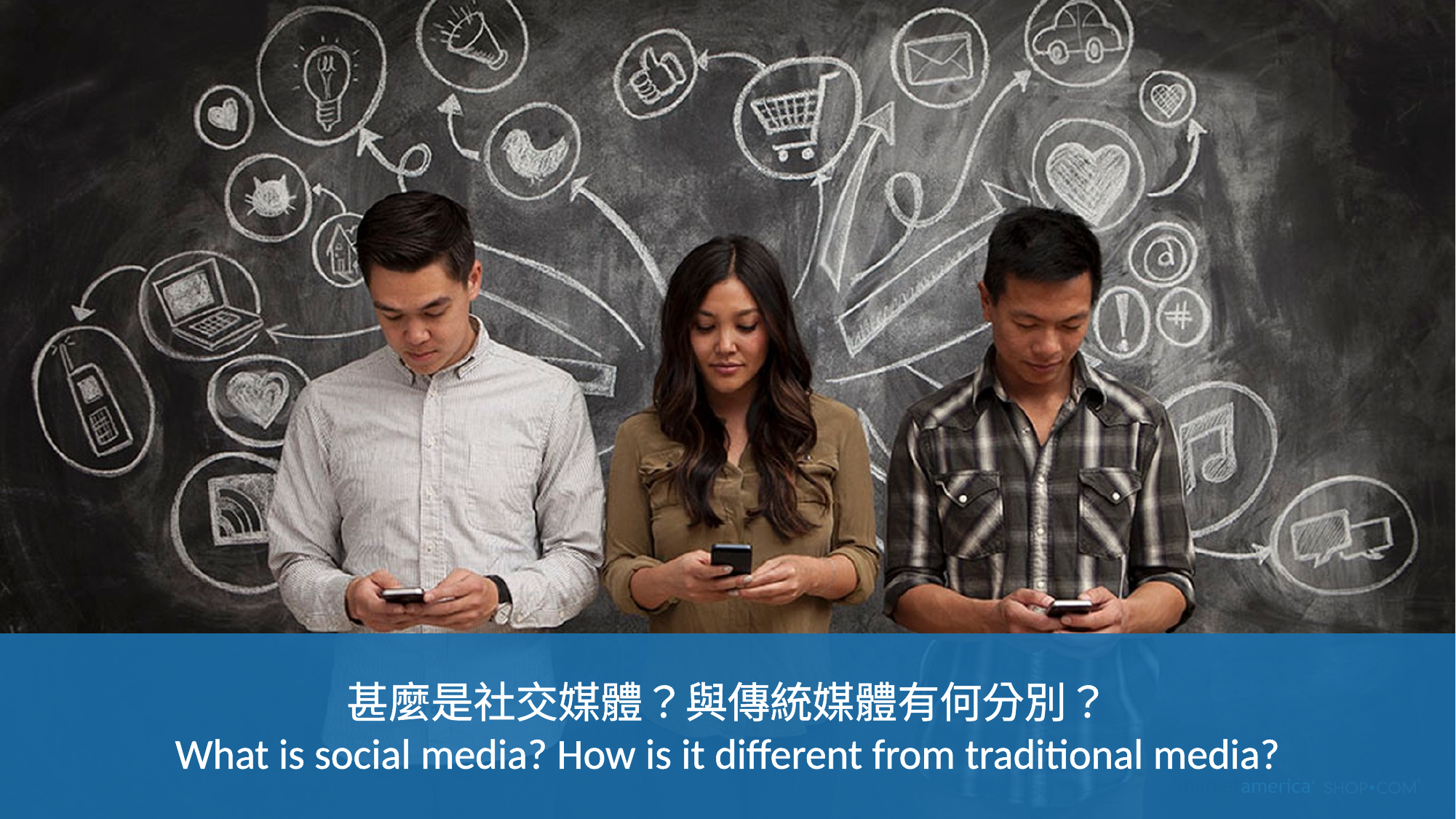

甚麼是社交媒體？與傳統媒體有何分別？
What is social media? How is it different from traditional media?